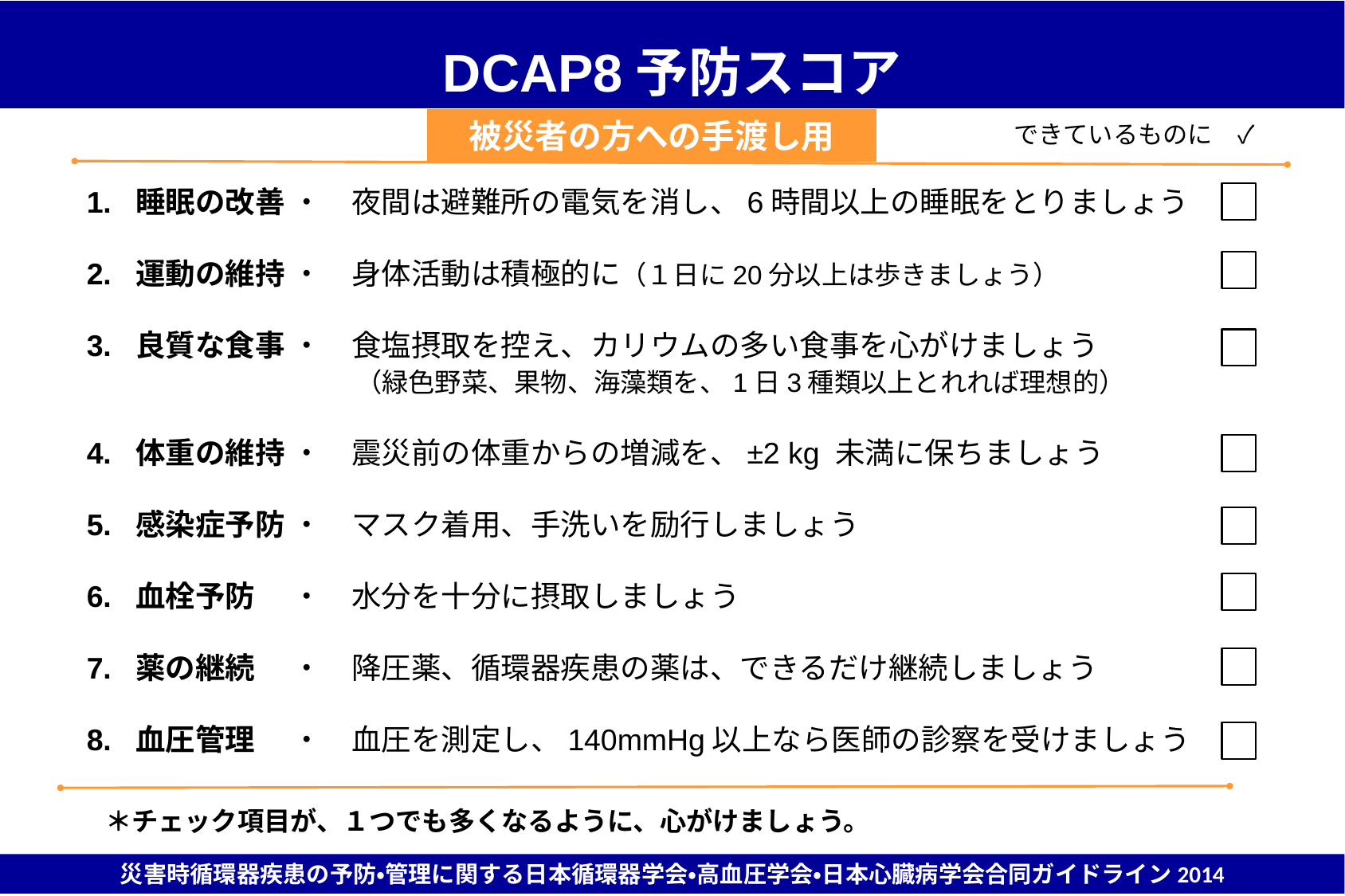

DCAP8予防スコア
被災者の方への手渡し用
できているものに　✓
1.  睡眠の改善 ・　夜間は避難所の電気を消し、6時間以上の睡眠をとりましょう

2.  運動の維持 ・　身体活動は積極的に（１日に20分以上は歩きましょう）

3.  良質な食事 ・　食塩摂取を控え、カリウムの多い食事を心がけましょう
		　（緑色野菜、果物、海藻類を、1日3種類以上とれれば理想的）

4.  体重の維持 ・　震災前の体重からの増減を、±2 kg 未満に保ちましょう

5.  感染症予防 ・　マスク着用、手洗いを励行しましょう

6.  血栓予防 　・　水分を十分に摂取しましょう

7.  薬の継続 　・　降圧薬、循環器疾患の薬は、できるだけ継続しましょう

8.  血圧管理　 ・　血圧を測定し、140mmHg以上なら医師の診察を受けましょう

＊チェック項目が、１つでも多くなるように、心がけましょう。

災害時循環器疾患の予防・管理に関する日本循環器学会・高血圧学会・日本心臓病学会合同ガイドライン2014